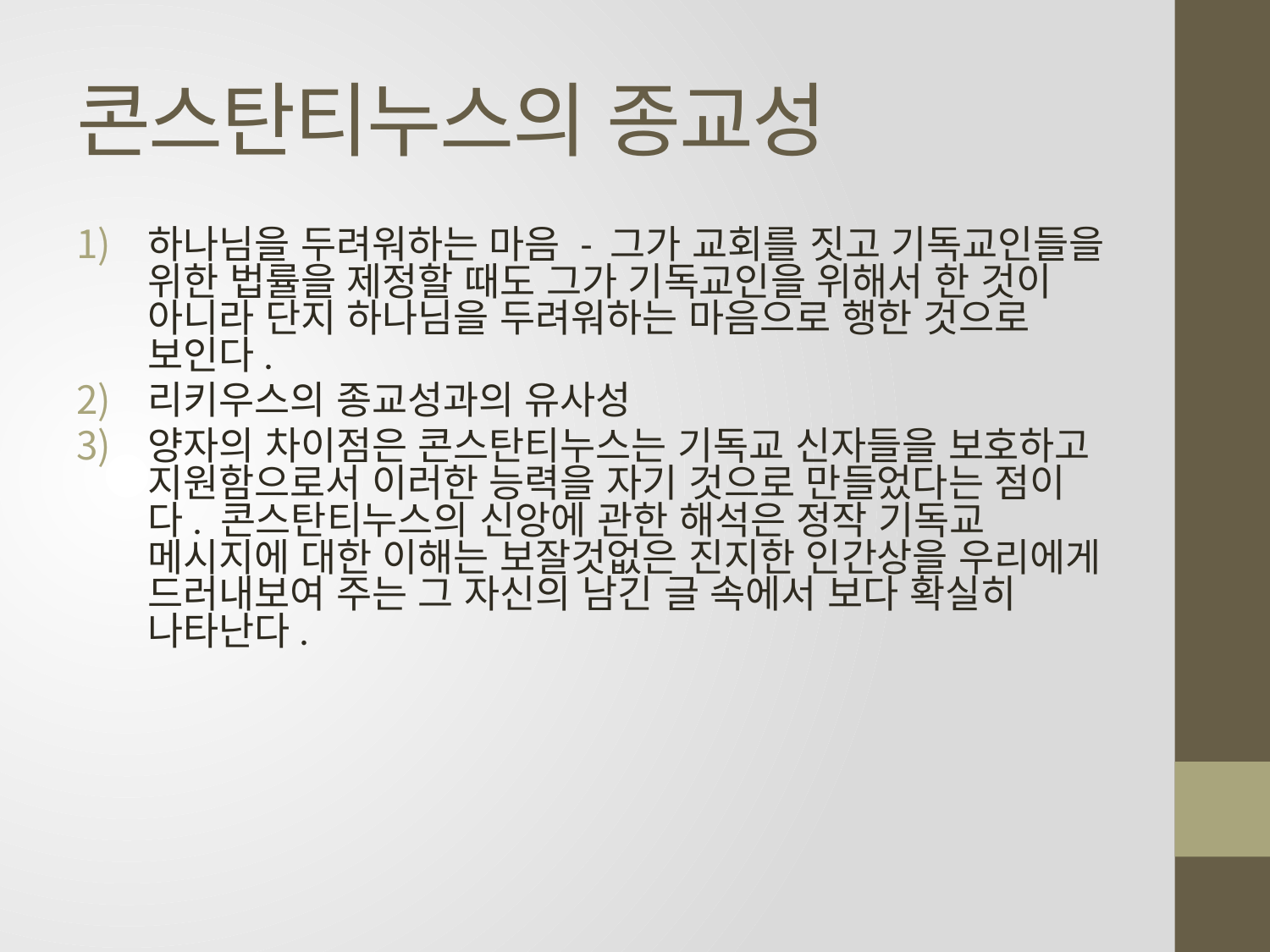

# 콘스탄티누스의 종교성
하나님을 두려워하는 마음 - 그가 교회를 짓고 기독교인들을 위한 법률을 제정할 때도 그가 기독교인을 위해서 한 것이 아니라 단지 하나님을 두려워하는 마음으로 행한 것으로 보인다.
리키우스의 종교성과의 유사성
양자의 차이점은 콘스탄티누스는 기독교 신자들을 보호하고 지원함으로서 이러한 능력을 자기 것으로 만들었다는 점이다. 콘스탄티누스의 신앙에 관한 해석은 정작 기독교 메시지에 대한 이해는 보잘것없은 진지한 인간상을 우리에게 드러내보여 주는 그 자신의 남긴 글 속에서 보다 확실히 나타난다.